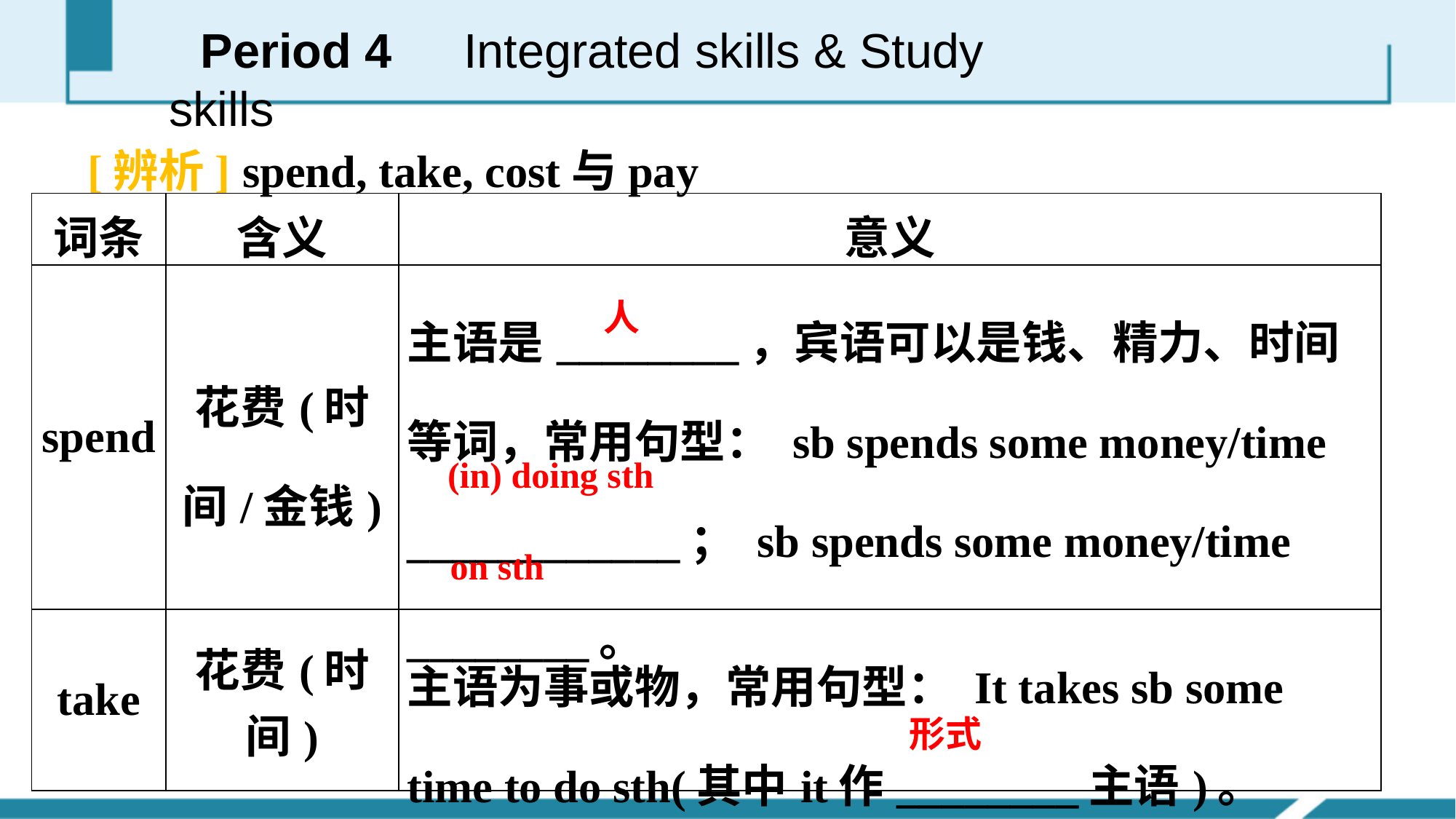

Period 4　Integrated skills & Study skills
 [辨析] spend, take, cost与pay
| 词条 | 含义 | 意义 |
| --- | --- | --- |
| spend | 花费(时间/金钱) | 主语是\_\_\_\_\_\_\_\_，宾语可以是钱、精力、时间等词，常用句型： sb spends some money/time \_\_\_\_\_\_\_\_\_\_\_\_； sb spends some money/time \_\_\_\_\_\_\_\_。 |
| take | 花费(时间) | 主语为事或物，常用句型： It takes sb some time to do sth(其中it作\_\_\_\_\_\_\_\_主语)。 |
人
(in) doing sth
on sth
形式